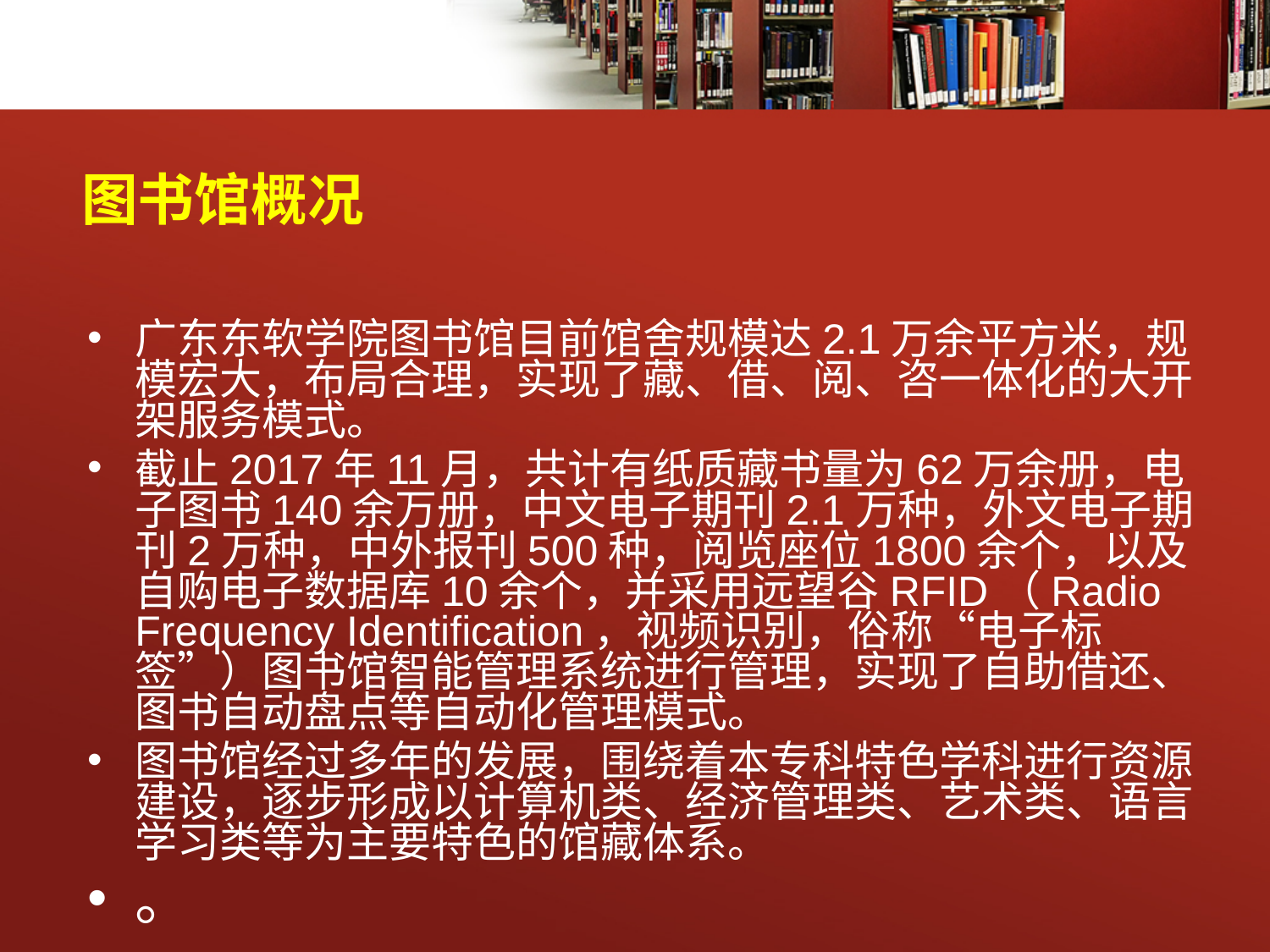

# 图书馆概况

广东东软学院图书馆目前馆舍规模达2.1万余平方米，规模宏大，布局合理，实现了藏、借、阅、咨一体化的大开架服务模式。
截止2017年11月，共计有纸质藏书量为62万余册，电子图书140余万册，中文电子期刊2.1万种，外文电子期刊2万种，中外报刊500种，阅览座位1800余个，以及自购电子数据库10余个，并采用远望谷RFID（Radio Frequency Identification，视频识别，俗称“电子标签”）图书馆智能管理系统进行管理，实现了自助借还、图书自动盘点等自动化管理模式。
图书馆经过多年的发展，围绕着本专科特色学科进行资源建设，逐步形成以计算机类、经济管理类、艺术类、语言学习类等为主要特色的馆藏体系。
。